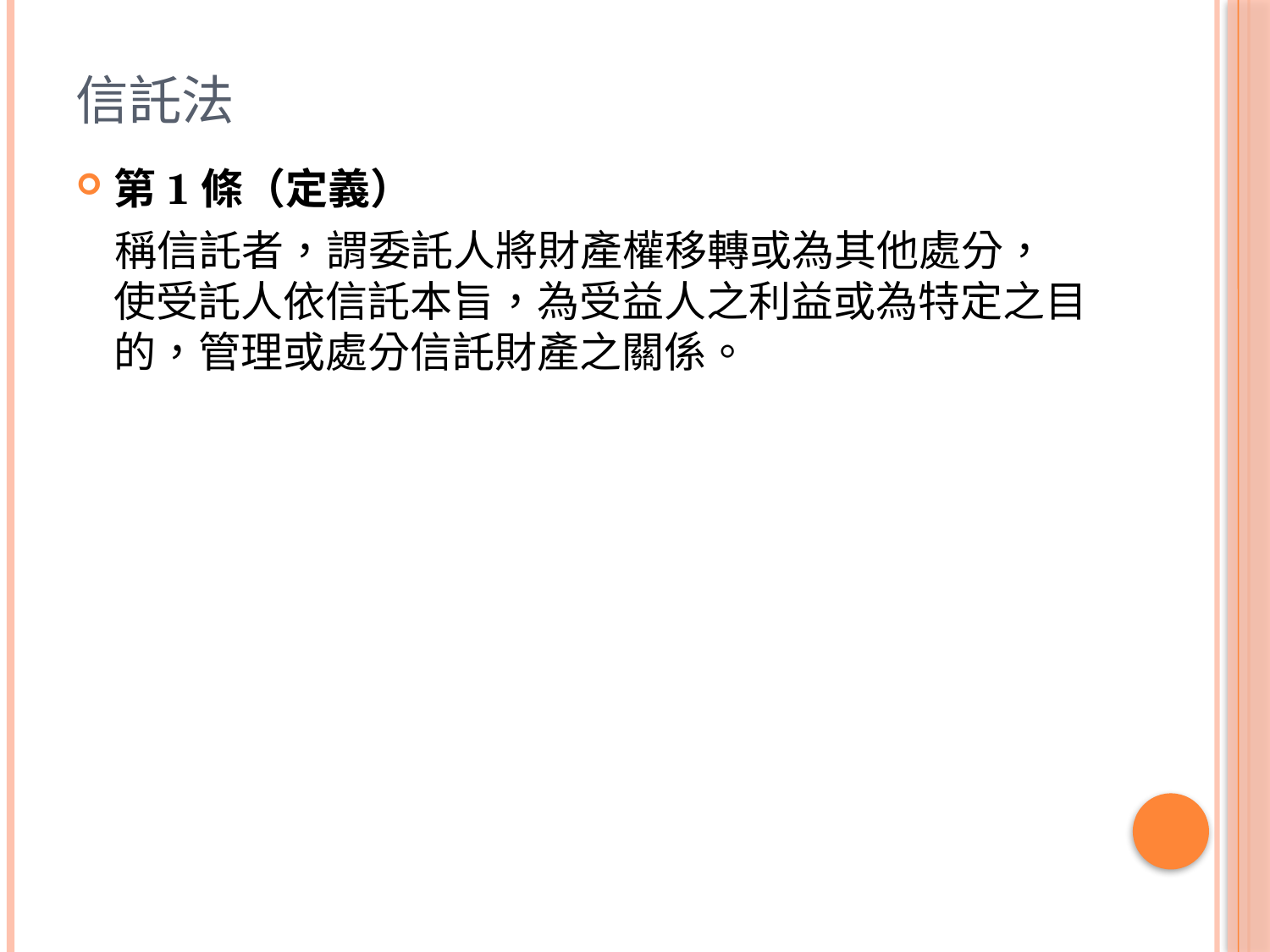

# 信託法
第1條（定義）
   稱信託者，謂委託人將財產權移轉或為其他處分，使受託人依信託本旨，為受益人之利益或為特定之目的，管理或處分信託財產之關係。